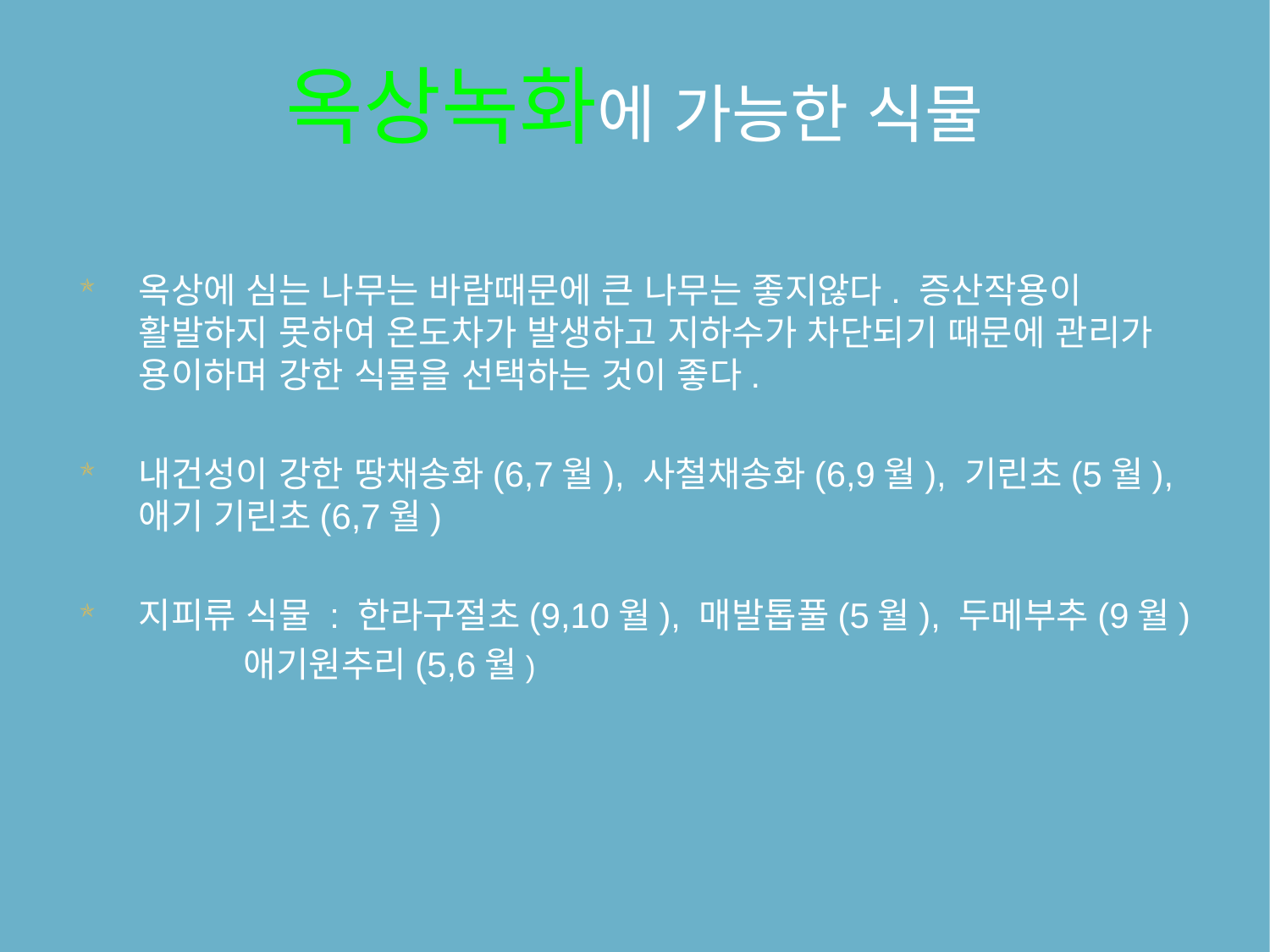

# 옥상녹화에 가능한 식물
옥상에 심는 나무는 바람때문에 큰 나무는 좋지않다. 증산작용이 활발하지 못하여 온도차가 발생하고 지하수가 차단되기 때문에 관리가 용이하며 강한 식물을 선택하는 것이 좋다.

내건성이 강한 땅채송화(6,7월), 사철채송화(6,9월), 기린초(5월), 애기 기린초(6,7월)

지피류 식물 : 한라구절초(9,10월), 매발톱풀(5월), 두메부추(9월)
                애기원추리(5,6월)